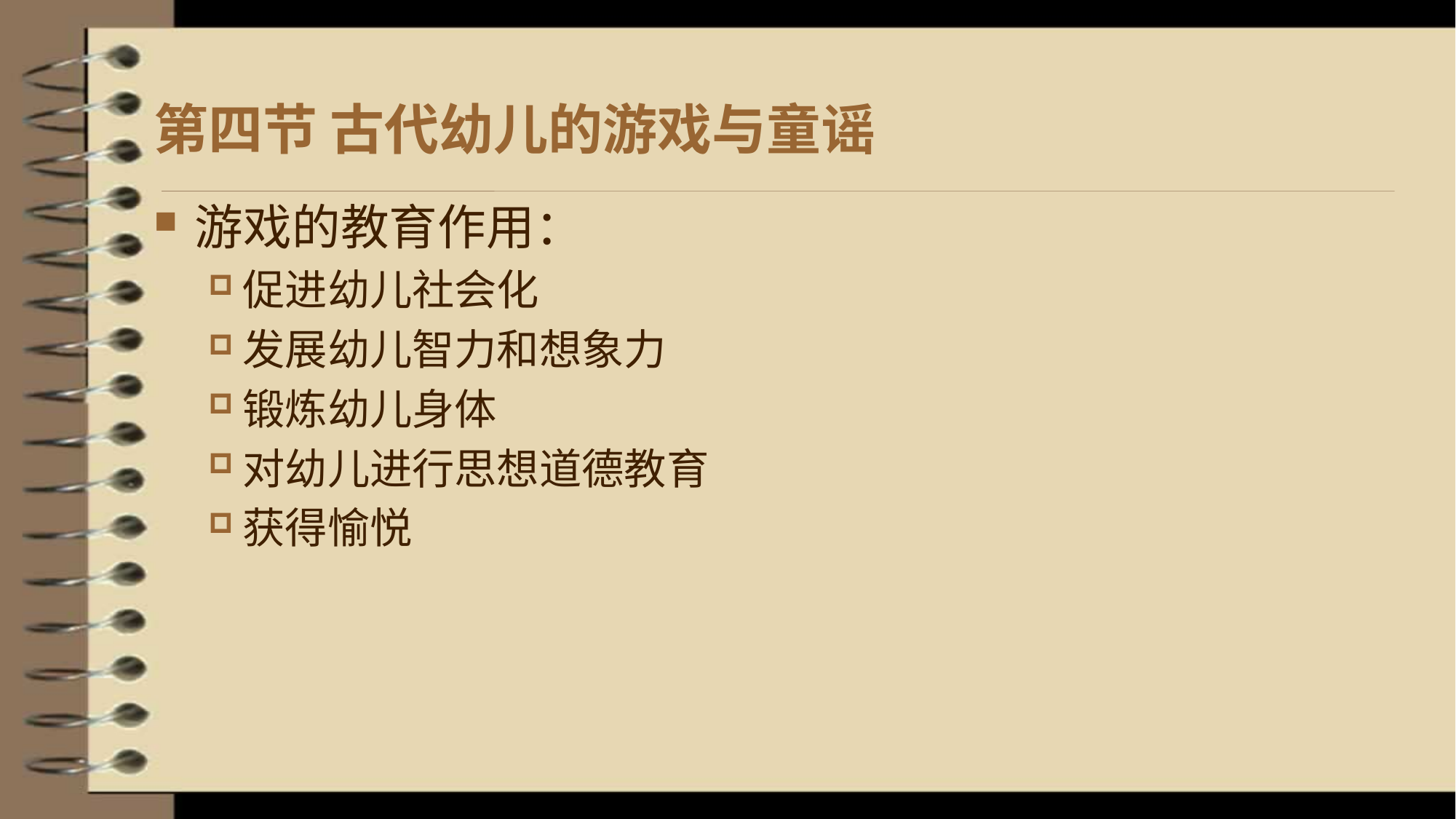

# 第四节 古代幼儿的游戏与童谣
游戏的教育作用：
促进幼儿社会化
发展幼儿智力和想象力
锻炼幼儿身体
对幼儿进行思想道德教育
获得愉悦